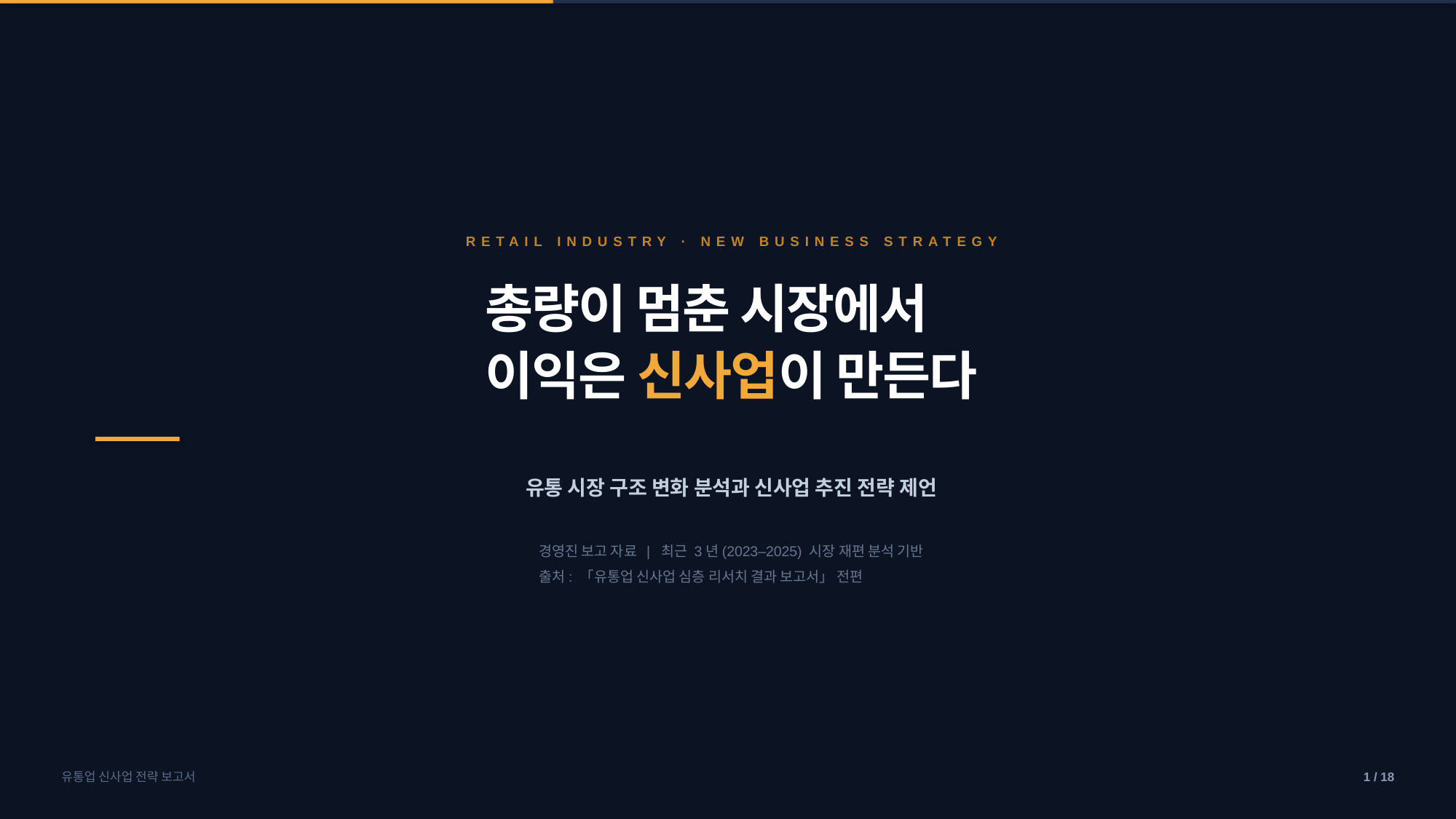

RETAIL INDUSTRY · NEW BUSINESS STRATEGY
총량이 멈춘 시장에서
이익은 신사업이 만든다

유통 시장 구조 변화 분석과 신사업 추진 전략 제언
경영진 보고 자료  |  최근 3년(2023–2025) 시장 재편 분석 기반
출처: 「유통업 신사업 심층 리서치 결과 보고서」 전편
유통업 신사업 전략 보고서
1 / 18